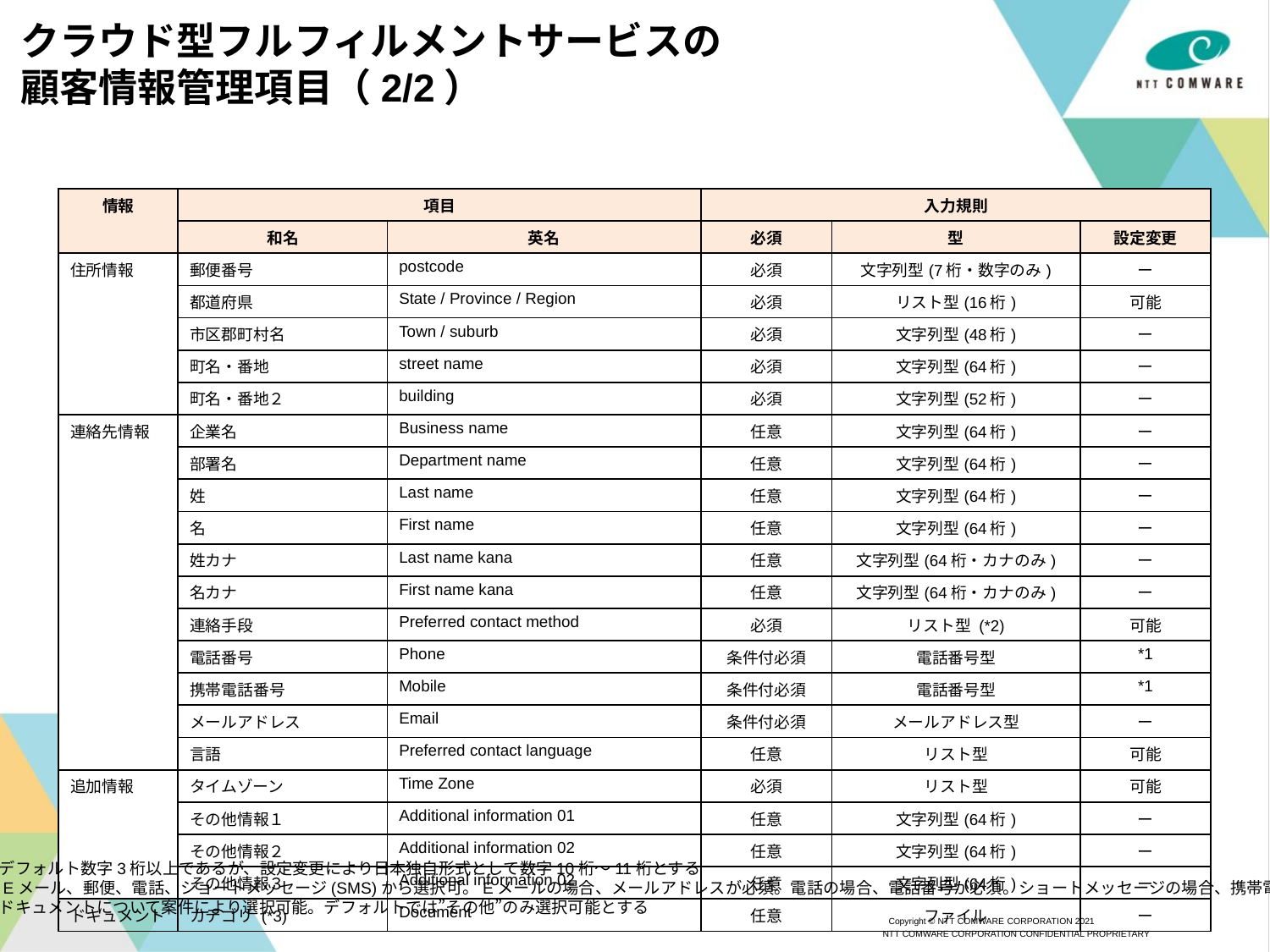

クラウド型フルフィルメントサービスの
顧客情報管理項目（2/2）
| 情報 | 項目 |  | 入力規則 |  |  |
| --- | --- | --- | --- | --- | --- |
|  | 和名 | 英名 | 必須 | 型 | 設定変更 |
| 住所情報 | 郵便番号 | postcode | 必須 | 文字列型(7桁・数字のみ) | ー |
|  | 都道府県 | State / Province / Region | 必須 | リスト型(16桁) | 可能 |
|  | 市区郡町村名 | Town / suburb | 必須 | 文字列型(48桁) | ー |
|  | 町名・番地 | street name | 必須 | 文字列型(64桁) | ー |
|  | 町名・番地２ | building | 必須 | 文字列型(52桁) | ー |
| 連絡先情報 | 企業名 | Business name | 任意 | 文字列型(64桁) | ー |
|  | 部署名 | Department name | 任意 | 文字列型(64桁) | ー |
|  | 姓 | Last name | 任意 | 文字列型(64桁) | ー |
|  | 名 | First name | 任意 | 文字列型(64桁) | ー |
|  | 姓カナ | Last name kana | 任意 | 文字列型(64桁・カナのみ) | ー |
|  | 名カナ | First name kana | 任意 | 文字列型(64桁・カナのみ) | ー |
|  | 連絡手段 | Preferred contact method | 必須 | リスト型 (\*2) | 可能 |
|  | 電話番号 | Phone | 条件付必須 | 電話番号型 | \*1 |
|  | 携帯電話番号 | Mobile | 条件付必須 | 電話番号型 | \*1 |
|  | メールアドレス | Email | 条件付必須 | メールアドレス型 | ー |
|  | 言語 | Preferred contact language | 任意 | リスト型 | 可能 |
| 追加情報 | タイムゾーン | Time Zone | 必須 | リスト型 | 可能 |
|  | その他情報１ | Additional information 01 | 任意 | 文字列型(64桁) | ー |
|  | その他情報２ | Additional information 02 | 任意 | 文字列型(64桁) | ー |
|  | その他情報３ | Additional information 02 | 任意 | 文字列型(64桁) | ー |
| ドキュメント | カテゴリ (\*3) | Document | 任意 | ファイル | ー |
*1：デフォルト数字3桁以上であるが、設定変更により日本独自形式として数字10桁～11桁とする
*2：Eメール、郵便、電話、ショートメッセージ(SMS)から選択可。Eメールの場合、メールアドレスが必須。電話の場合、電話番号が必須。ショートメッセージの場合、携帯電話番号が必須
*3：ドキュメントについて案件により選択可能。デフォルトでは”その他”のみ選択可能とする